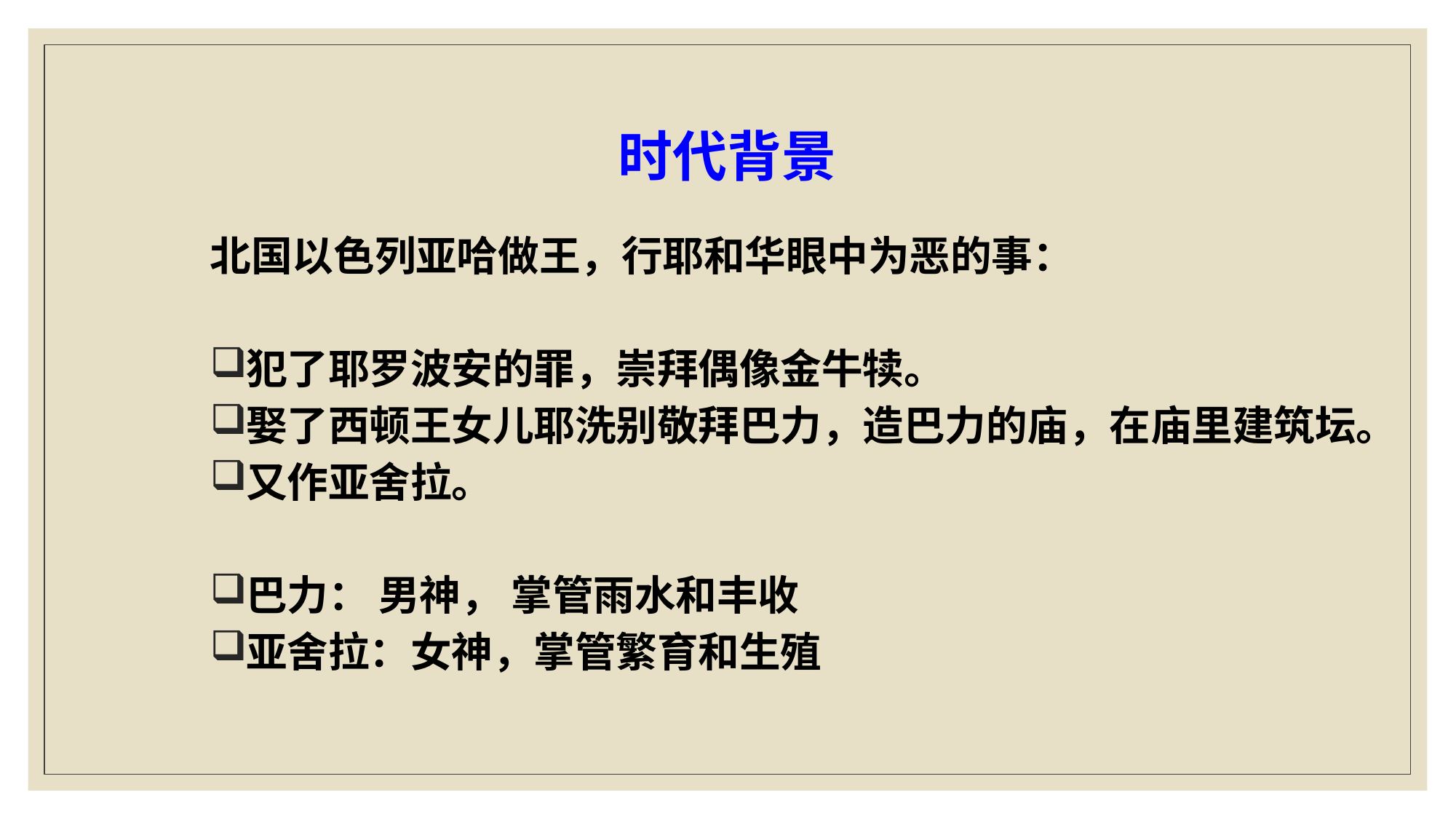

# 时代背景
北国以色列亚哈做王，行耶和华眼中为恶的事：

犯了耶罗波安的罪，崇拜偶像金牛犊。
娶了西顿王女儿耶洗别敬拜巴力，造巴力的庙，在庙里建筑坛。
又作亚舍拉。

巴力： 男神， 掌管雨水和丰收
亚舍拉：女神，掌管繁育和生殖